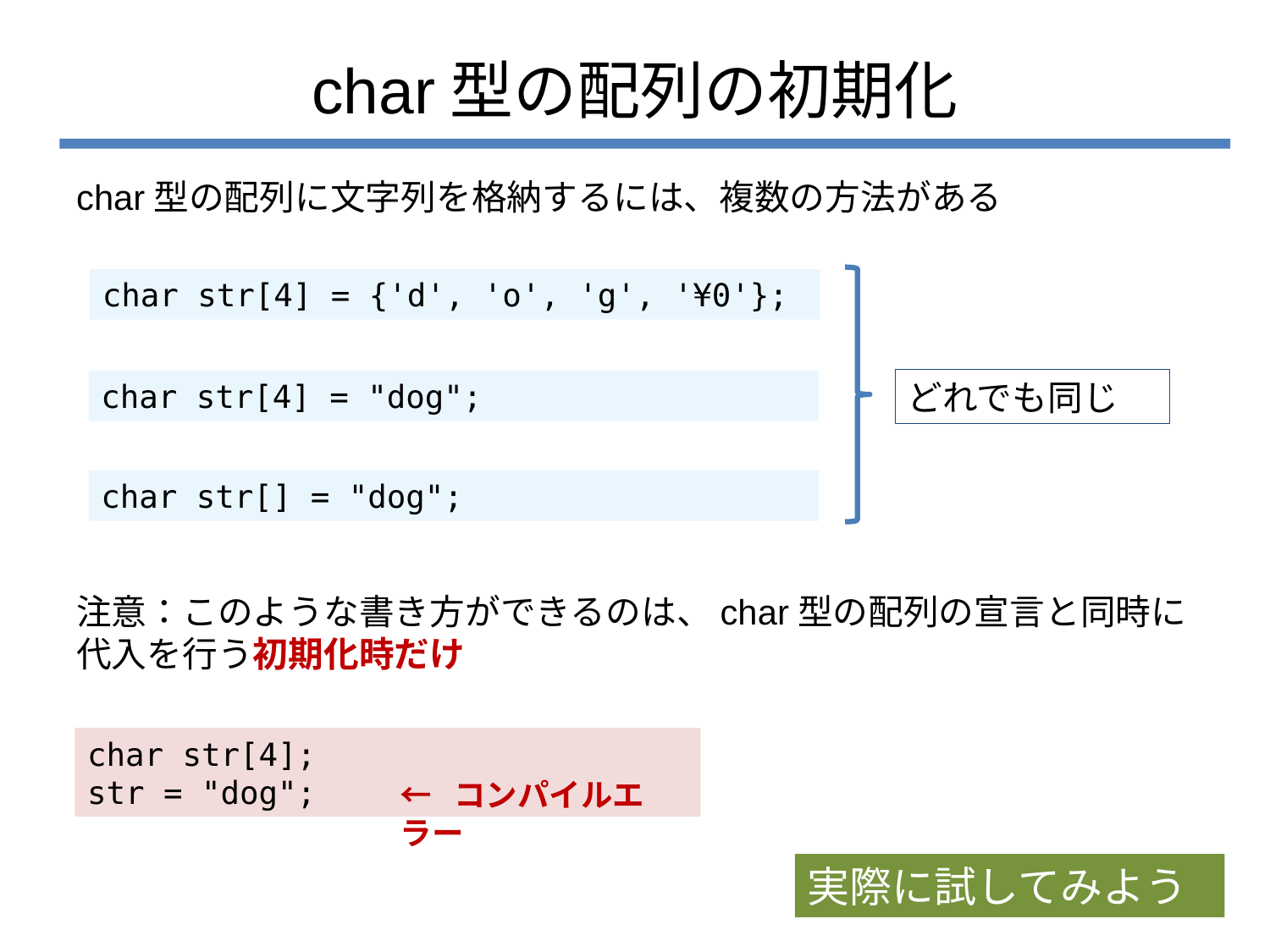

# char型の配列の初期化
char型の配列に文字列を格納するには、複数の方法がある

char str[4] = {'d', 'o', 'g', '¥0'};
どれでも同じ
char str[4] = "dog";
char str[] = "dog";
注意：このような書き方ができるのは、char型の配列の宣言と同時に代入を行う初期化時だけ
char str[4];
str = "dog";
←  コンパイルエラー
実際に試してみよう